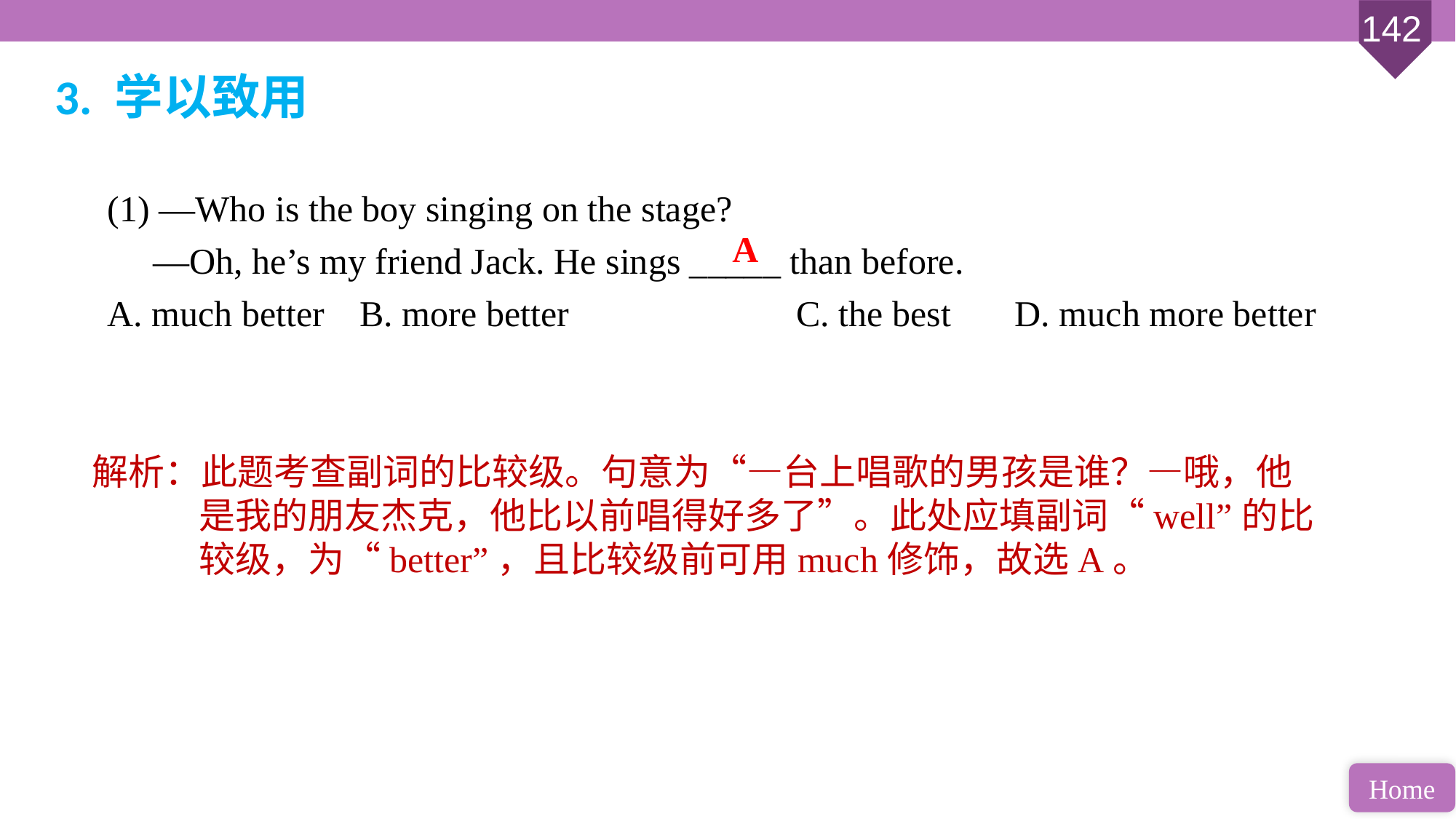

3. 学以致用
(1) —Who is the boy singing on the stage?
     —Oh, he’s my friend Jack. He sings _____ than before.
A. much better 	B. more better 		C. the best 	D. much more better

A
解析：此题考查副词的比较级。句意为“—台上唱歌的男孩是谁？—哦，他是我的朋友杰克，他比以前唱得好多了”。此处应填副词“well”的比较级，为“better”，且比较级前可用much修饰，故选A。